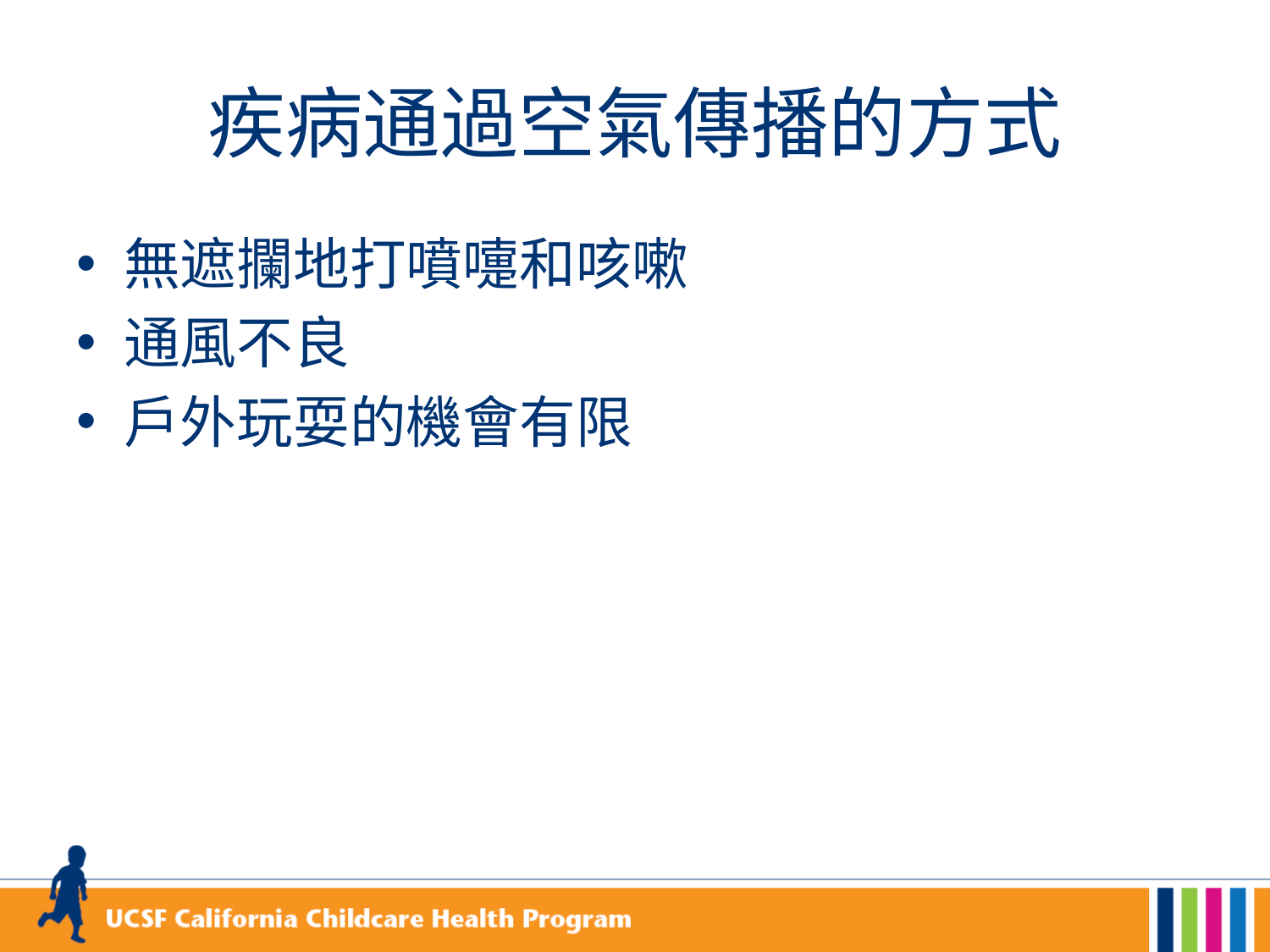

# 疾病通過空氣傳播的方式
無遮攔地打噴嚏和咳嗽
通風不良
戶外玩耍的機會有限